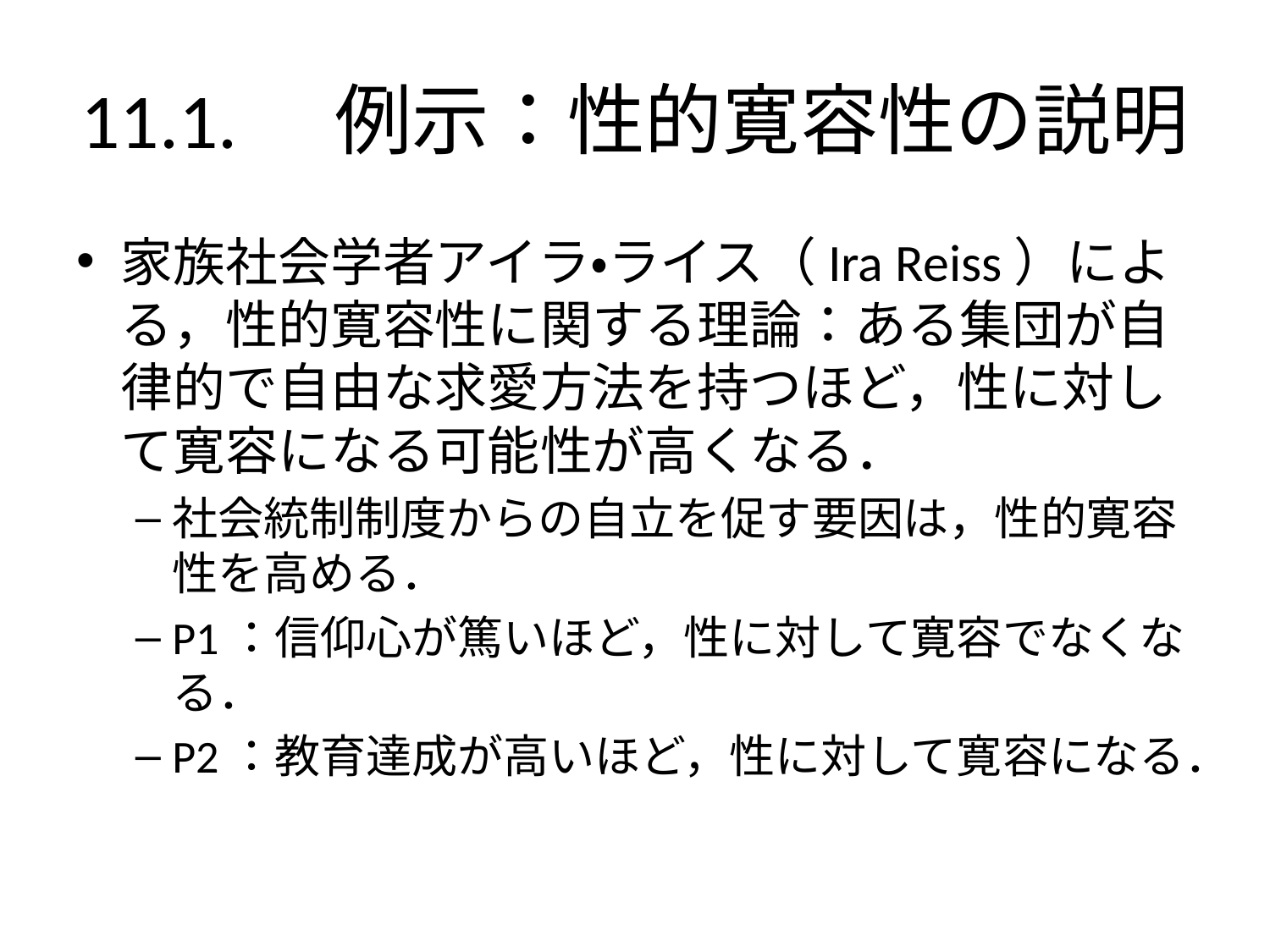

# 11.1.　例示：性的寛容性の説明
家族社会学者アイラ・ライス（Ira Reiss）による，性的寛容性に関する理論：ある集団が自律的で自由な求愛方法を持つほど，性に対して寛容になる可能性が高くなる．
社会統制制度からの自立を促す要因は，性的寛容性を高める．
P1：信仰心が篤いほど，性に対して寛容でなくなる．
P2：教育達成が高いほど，性に対して寛容になる．